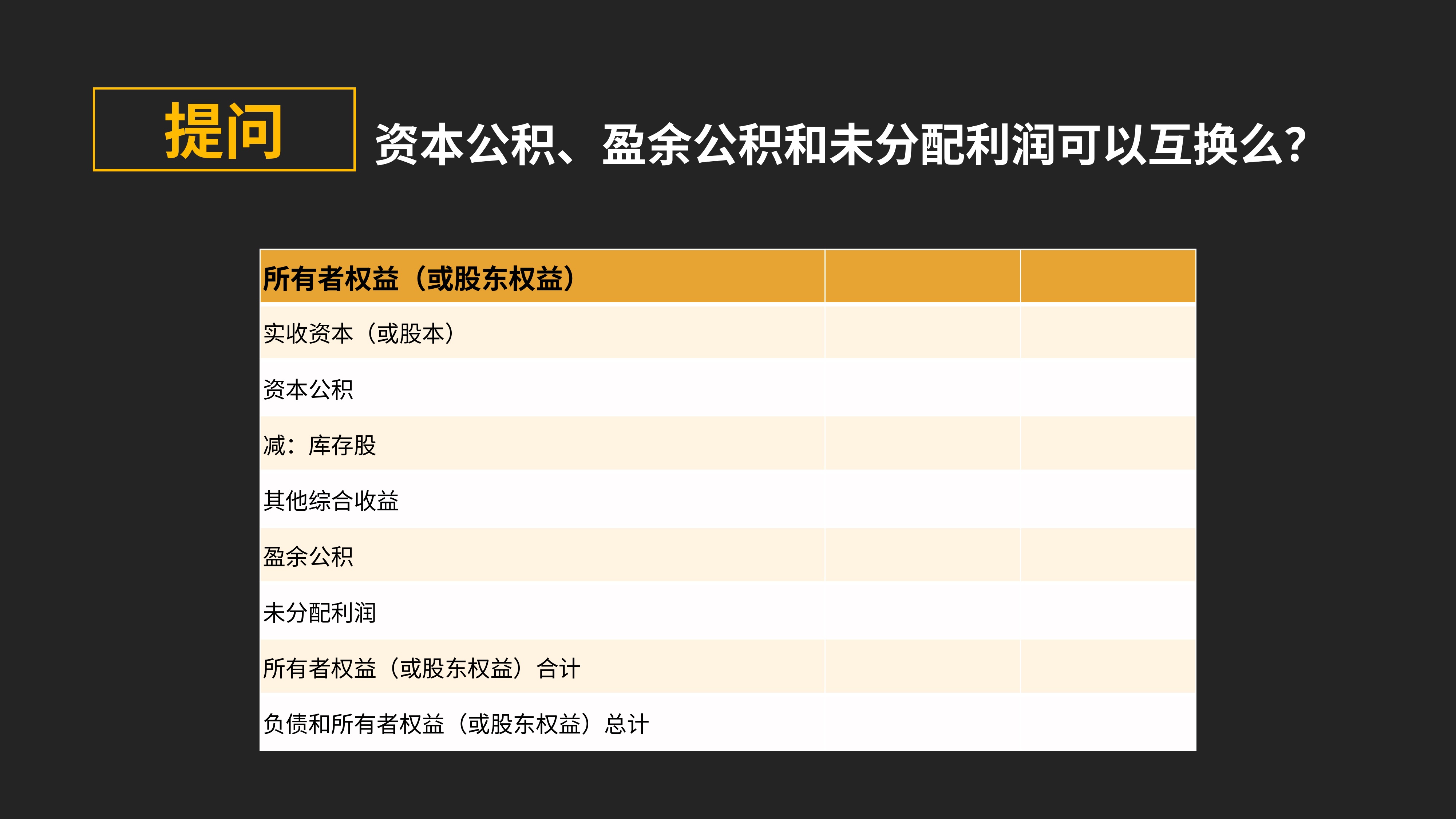

提问

资本公积、盈余公积和未分配利润可以互换么？
| 所有者权益（或股东权益） |  |  |
| --- | --- | --- |
| 实收资本（或股本） |  |  |
| 资本公积 |  |  |
| 减：库存股 |  |  |
| 其他综合收益 |  |  |
| 盈余公积 |  |  |
| 未分配利润 |  |  |
| 所有者权益（或股东权益）合计 |  |  |
| 负债和所有者权益（或股东权益）总计 |  |  |